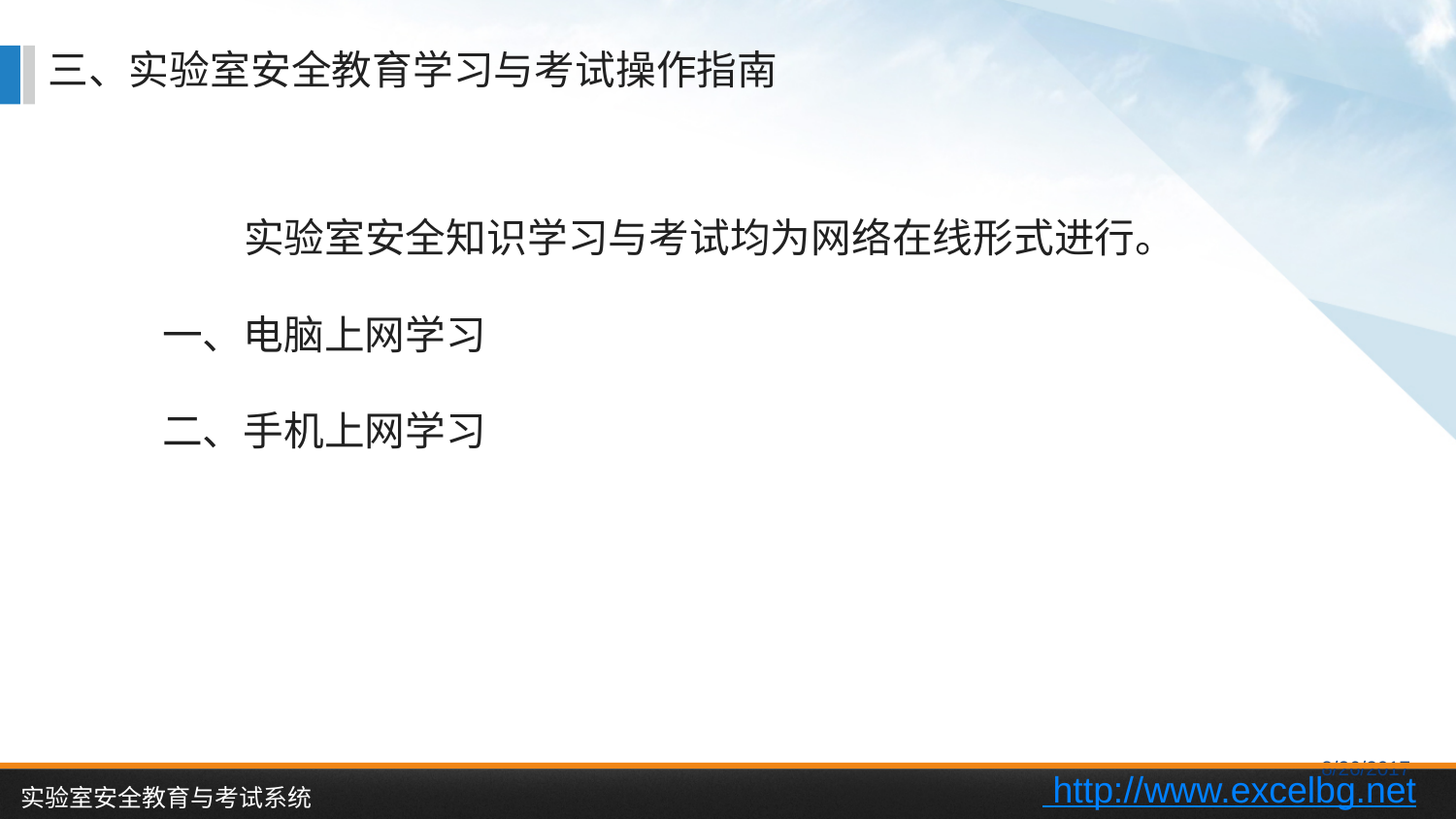

三、实验室安全教育学习与考试操作指南
        实验室安全知识学习与考试均为网络在线形式进行。
一、电脑上网学习
二、手机上网学习

8/26/2017
 http://www.excelbg.net

实验室安全教育与考试系统